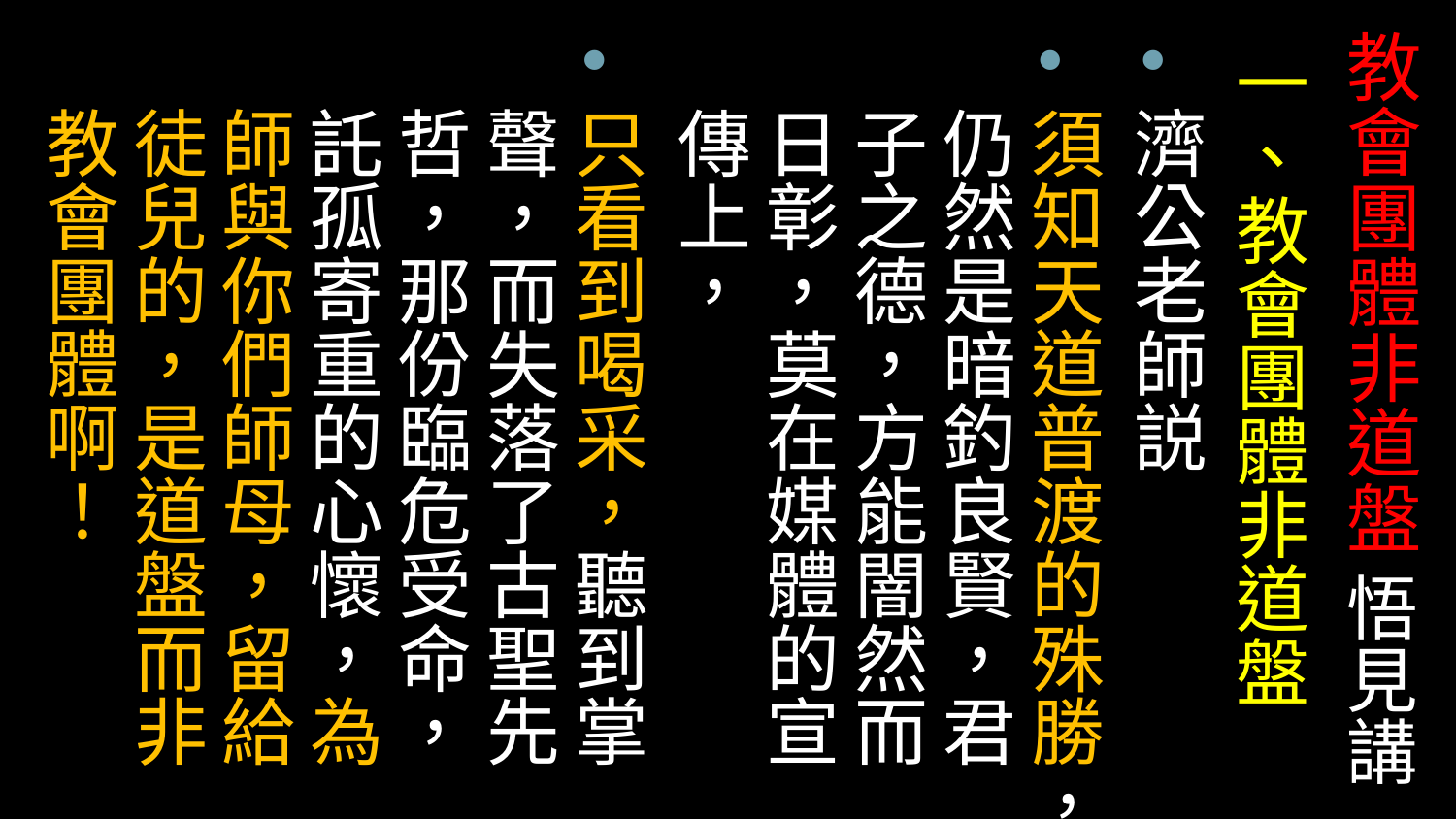

# 教會團體非道盤 悟見講
一、教會團體非道盤
濟公老師説
須知天道普渡的殊勝，仍然是暗釣良賢，君子之德，方能闇然而日彰，莫在媒體的宣傳上，
只看到喝采，聽到掌聲，而失落了古聖先哲，那份臨危受命，託孤寄重的心懷，為師與你們師母，留給徒兒的，是道盤而非教會團體啊！